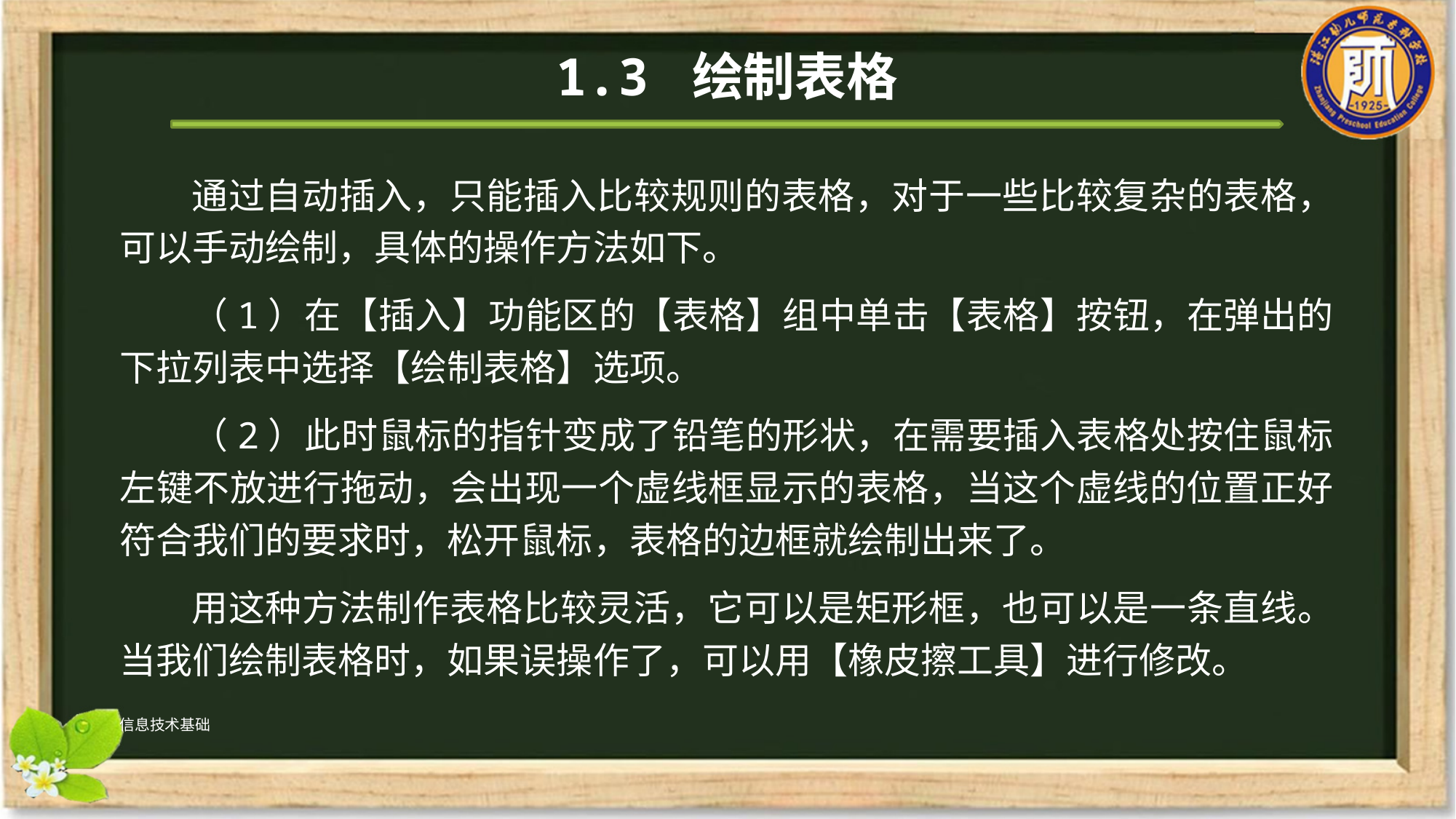

# 1.3 绘制表格
通过自动插入，只能插入比较规则的表格，对于一些比较复杂的表格，可以手动绘制，具体的操作方法如下。
（1）在【插入】功能区的【表格】组中单击【表格】按钮，在弹出的下拉列表中选择【绘制表格】选项。
（2）此时鼠标的指针变成了铅笔的形状，在需要插入表格处按住鼠标左键不放进行拖动，会出现一个虚线框显示的表格，当这个虚线的位置正好符合我们的要求时，松开鼠标，表格的边框就绘制出来了。
用这种方法制作表格比较灵活，它可以是矩形框，也可以是一条直线。当我们绘制表格时，如果误操作了，可以用【橡皮擦工具】进行修改。

信息技术基础